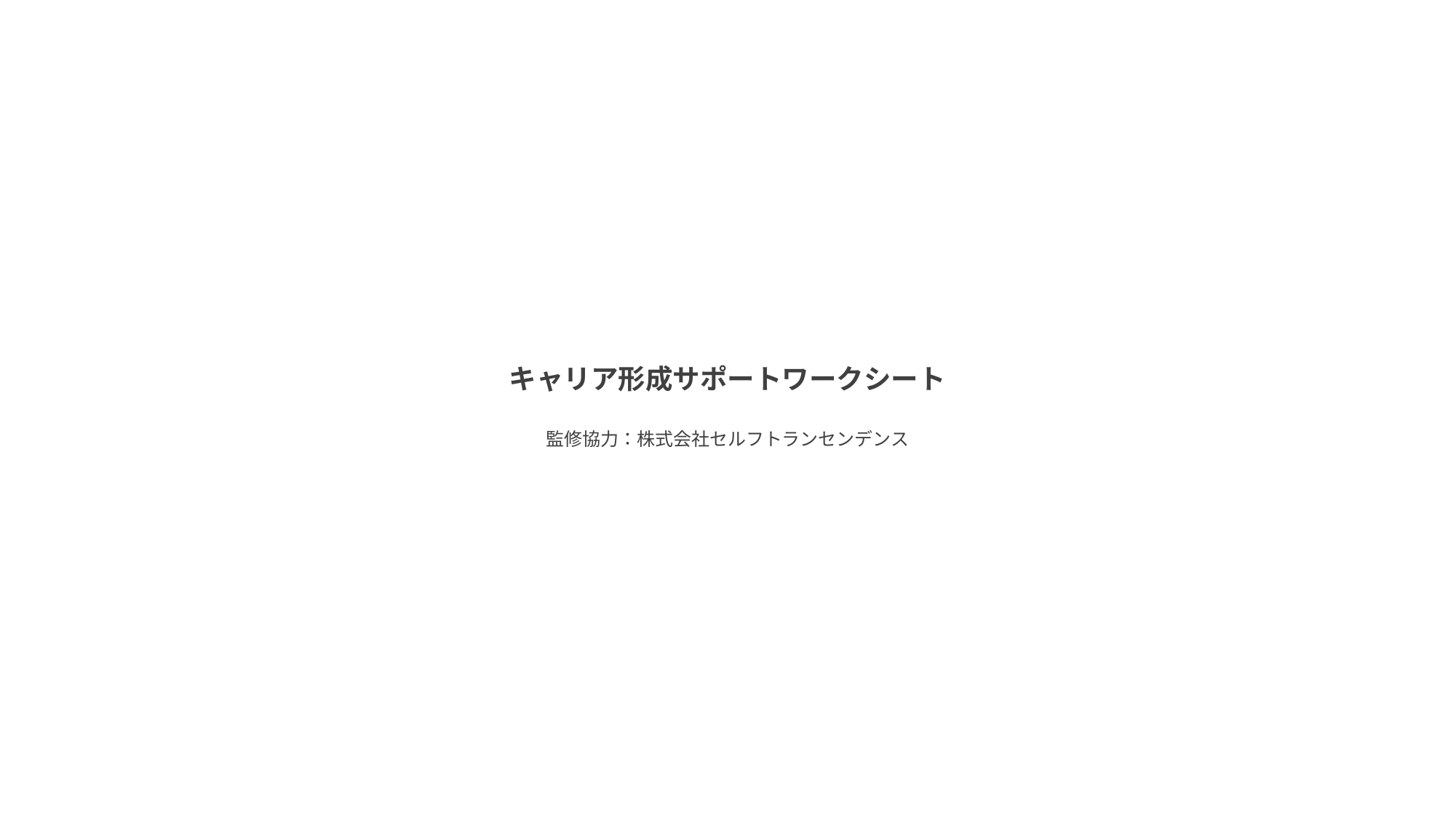

キャリア形成サポートワークシート

監修協力：株式会社セルフトランセンデンス